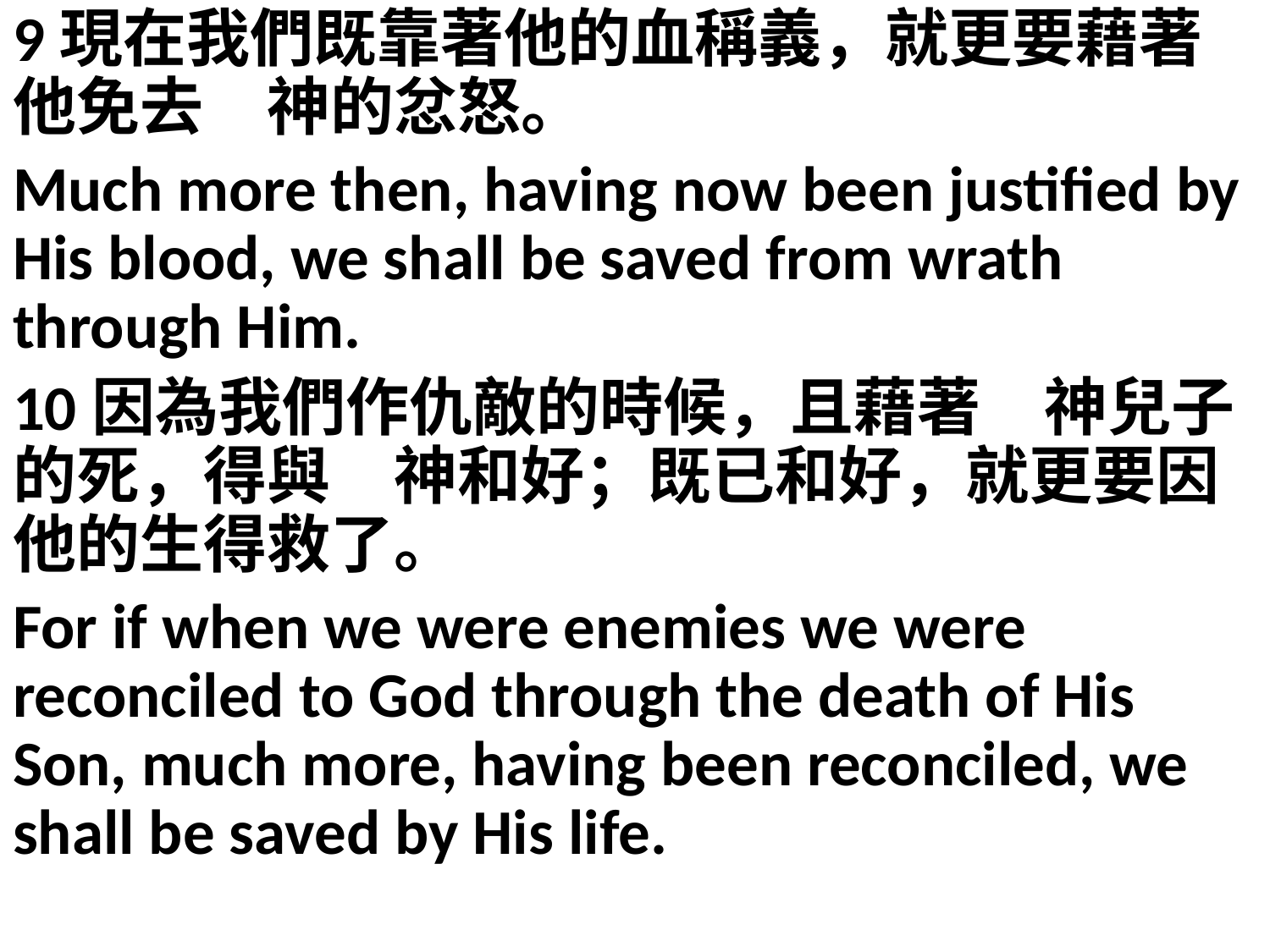

9現在我們既靠著他的血稱義，就更要藉著他免去　神的忿怒。
Much more then, having now been justified by His blood, we shall be saved from wrath through Him.
10因為我們作仇敵的時候，且藉著　神兒子的死，得與　神和好；既已和好，就更要因他的生得救了。
For if when we were enemies we were reconciled to God through the death of His Son, much more, having been reconciled, we shall be saved by His life.